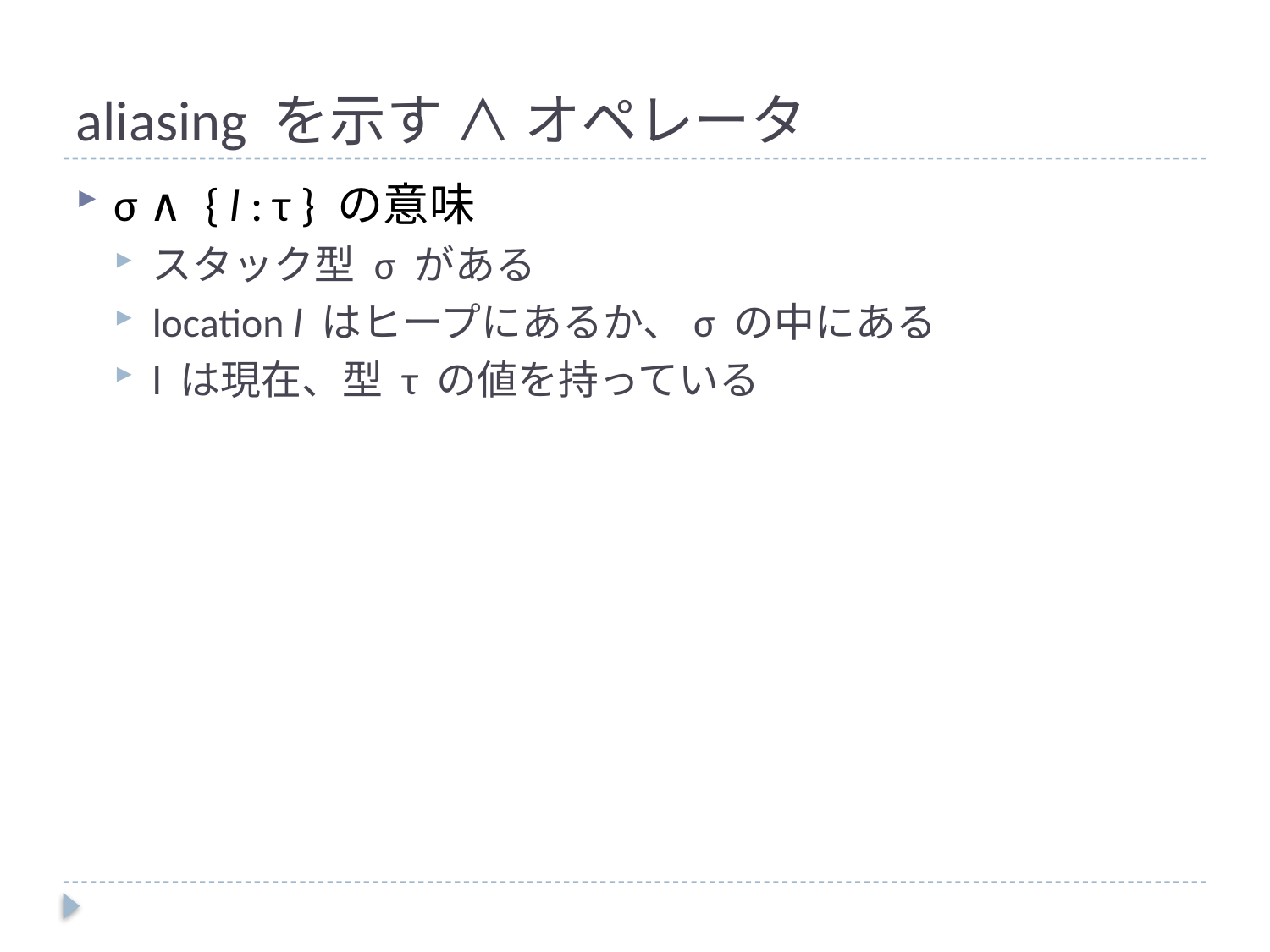

# aliasing を示す ∧ オペレータ
σ ∧ { l : τ } の意味
スタック型 σ がある
location l はヒープにあるか、σ の中にある
l は現在、型 τ の値を持っている